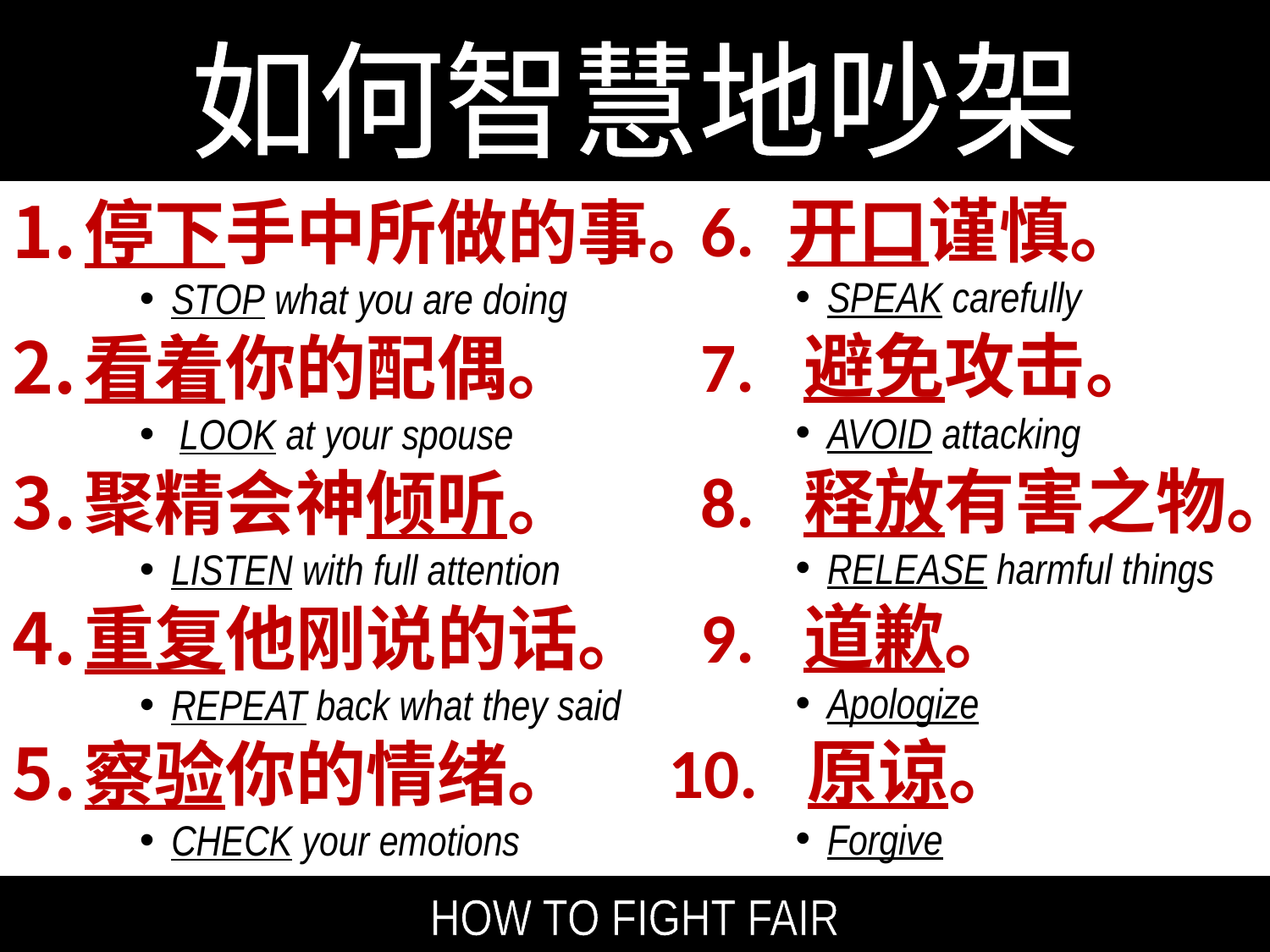

如何智慧地吵架
  6. 开口谨慎。
SPEAK carefully
  7.  避免攻击。
AVOID attacking
  8.  释放有害之物。
RELEASE harmful things
  9.  道歉。
Apologize
10.  原谅。
Forgive
停下手中所做的事。
STOP what you are doing
看着你的配偶。
LOOK at your spouse
聚精会神倾听。
LISTEN with full attention
重复他刚说的话。
REPEAT back what they said
察验你的情绪。
CHECK your emotions
HOW TO FIGHT FAIR